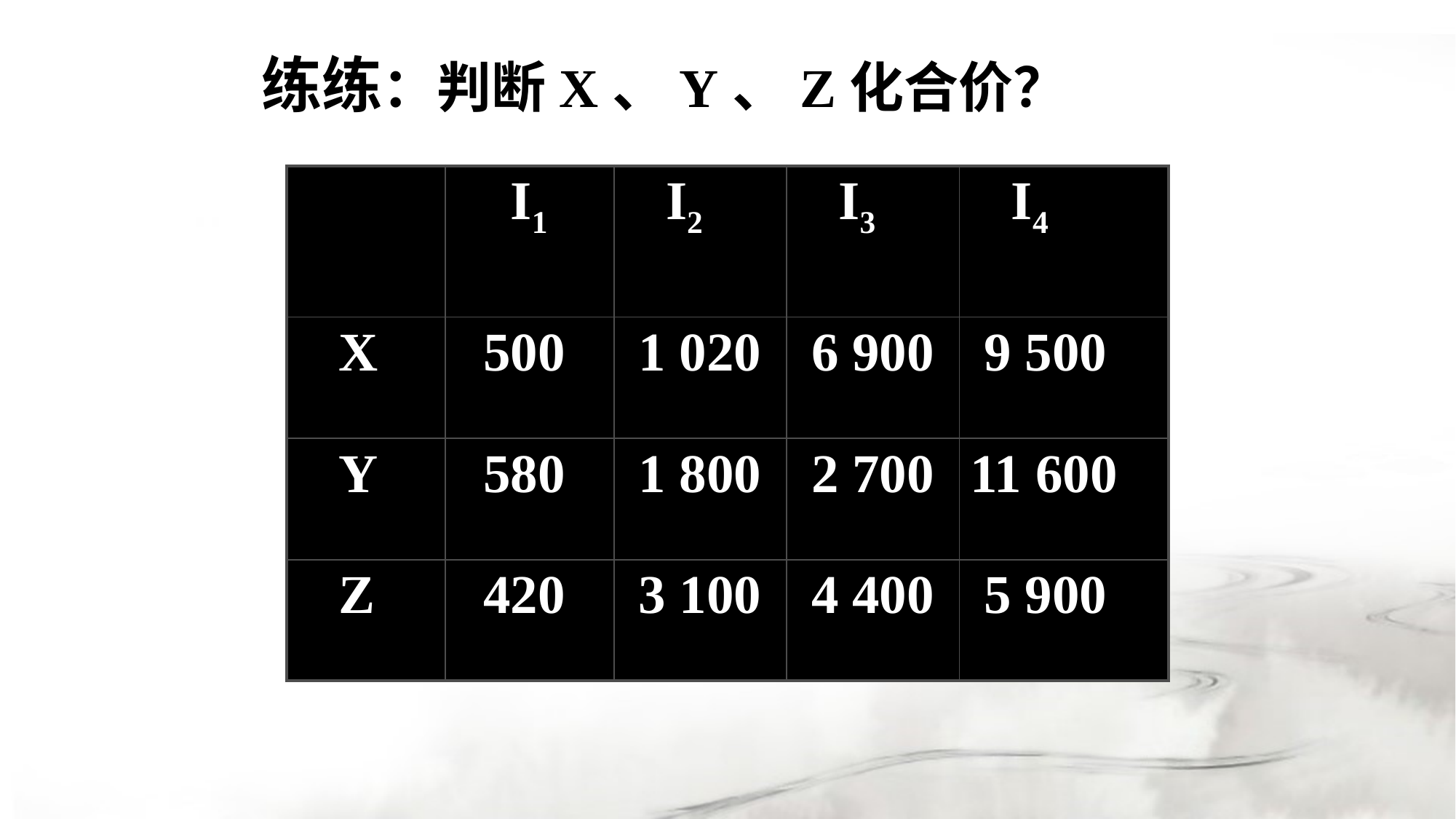

练练：判断X、Y、Z化合价？
|  | I1 | I2 | I3 | I4 |
| --- | --- | --- | --- | --- |
| X | 500 | 1 020 | 6 900 | 9 500 |
| Y | 580 | 1 800 | 2 700 | 11 600 |
| Z | 420 | 3 100 | 4 400 | 5 900 |